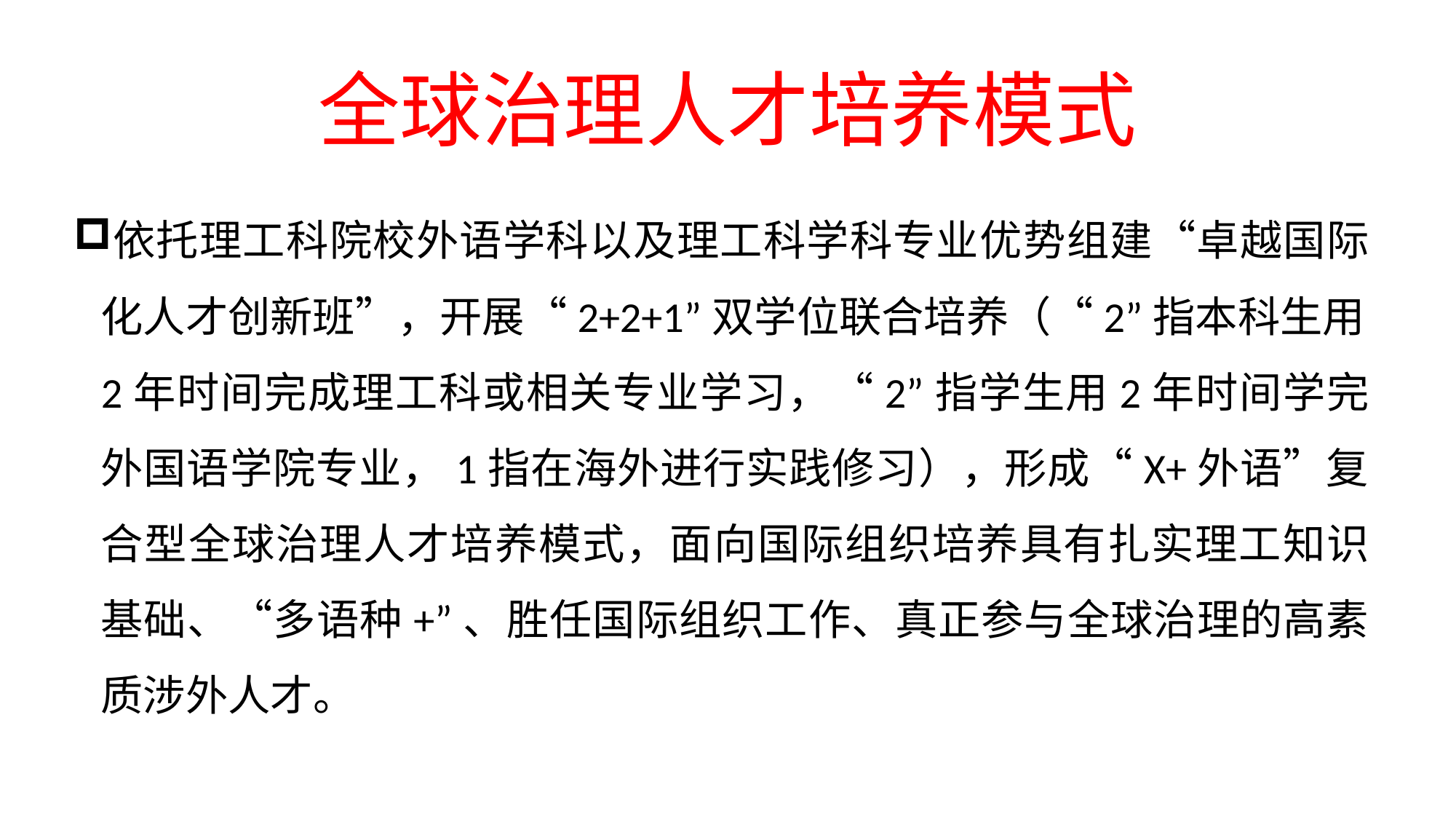

# 全球治理人才培养模式
依托理工科院校外语学科以及理工科学科专业优势组建“卓越国际化人才创新班”，开展“2+2+1”双学位联合培养（“2”指本科生用2年时间完成理工科或相关专业学习，“2”指学生用2年时间学完外国语学院专业，1指在海外进行实践修习），形成“X+外语”复合型全球治理人才培养模式，面向国际组织培养具有扎实理工知识基础、“多语种+”、胜任国际组织工作、真正参与全球治理的高素质涉外人才。